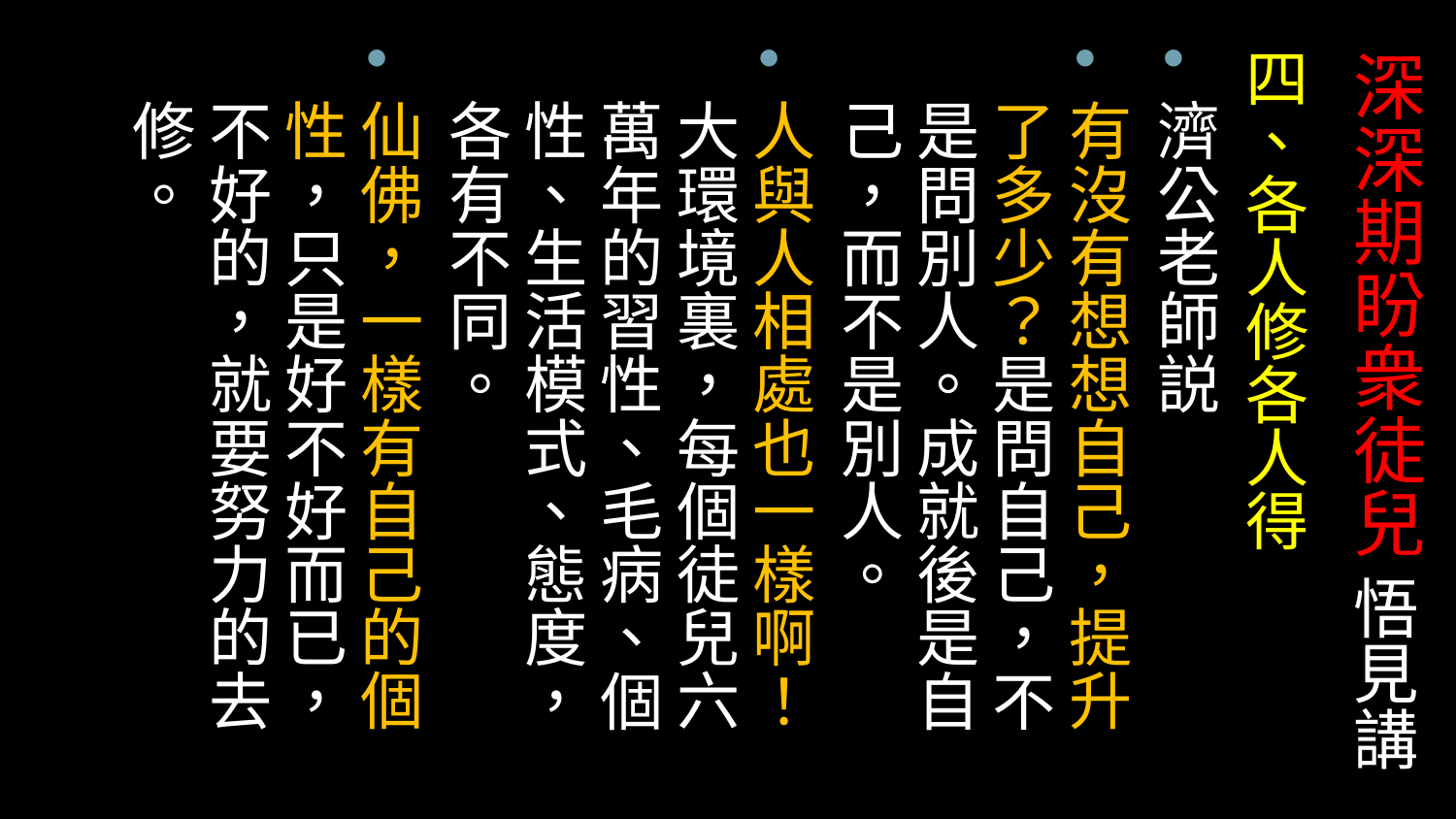

四、各人修各人得
濟公老師説
有沒有想想自己，提升了多少？是問自己，不是問別人。成就後是自己，而不是別人。
人與人相處也一樣啊！大環境裏，每個徒兒六萬年的習性、毛病、個性、生活模式、態度，各有不同。
仙佛，一樣有自己的個性，只是好不好而已，不好的，就要努力的去修。

# 深深期盼衆徒兒 悟見講